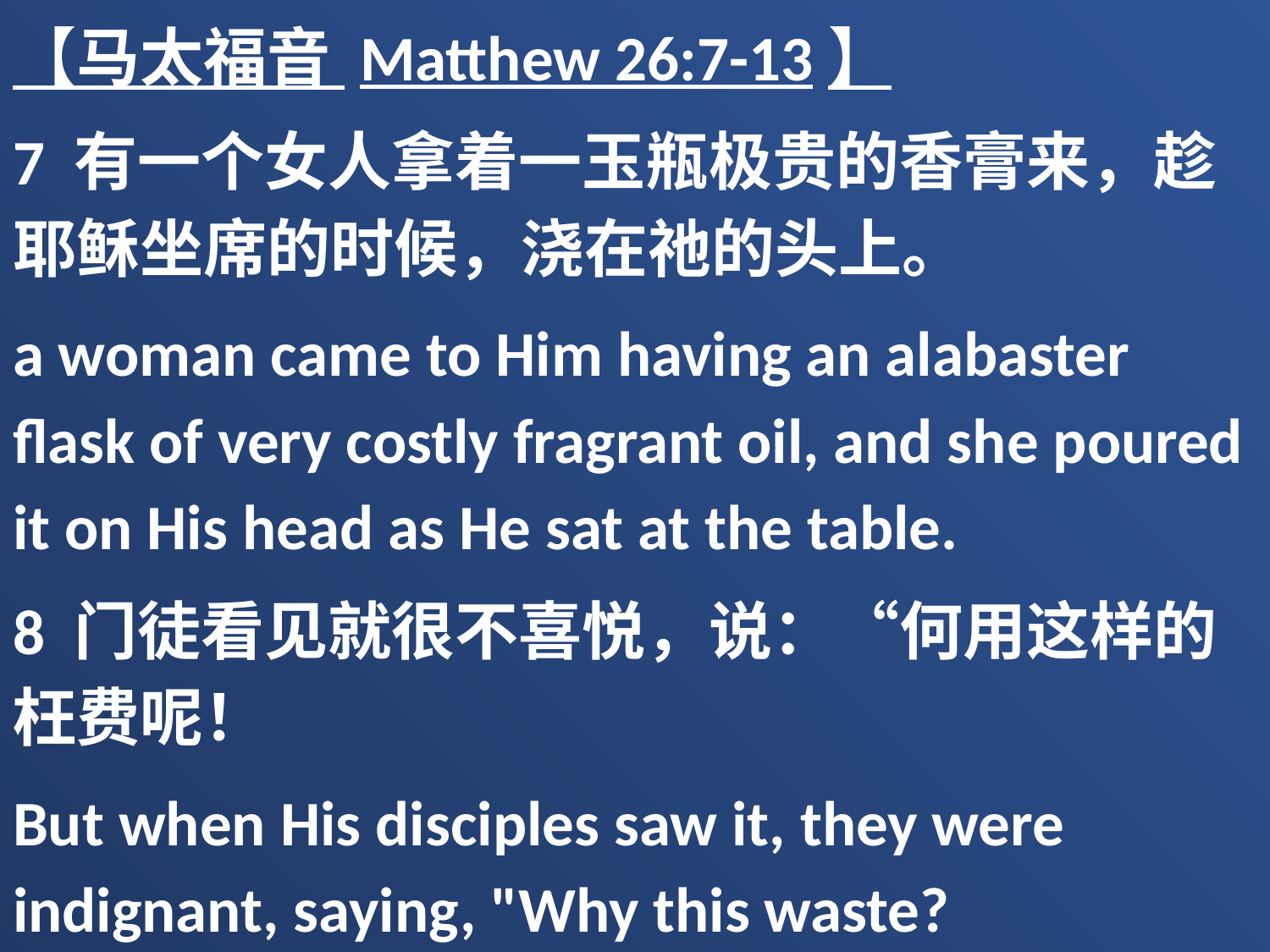

【马太福音 Matthew 26:7-13】
7 有一个女人拿着一玉瓶极贵的香膏来，趁耶稣坐席的时候，浇在祂的头上。
a woman came to Him having an alabaster flask of very costly fragrant oil, and she poured it on His head as He sat at the table.
8 门徒看见就很不喜悦，说：“何用这样的枉费呢！
But when His disciples saw it, they were indignant, saying, "Why this waste?